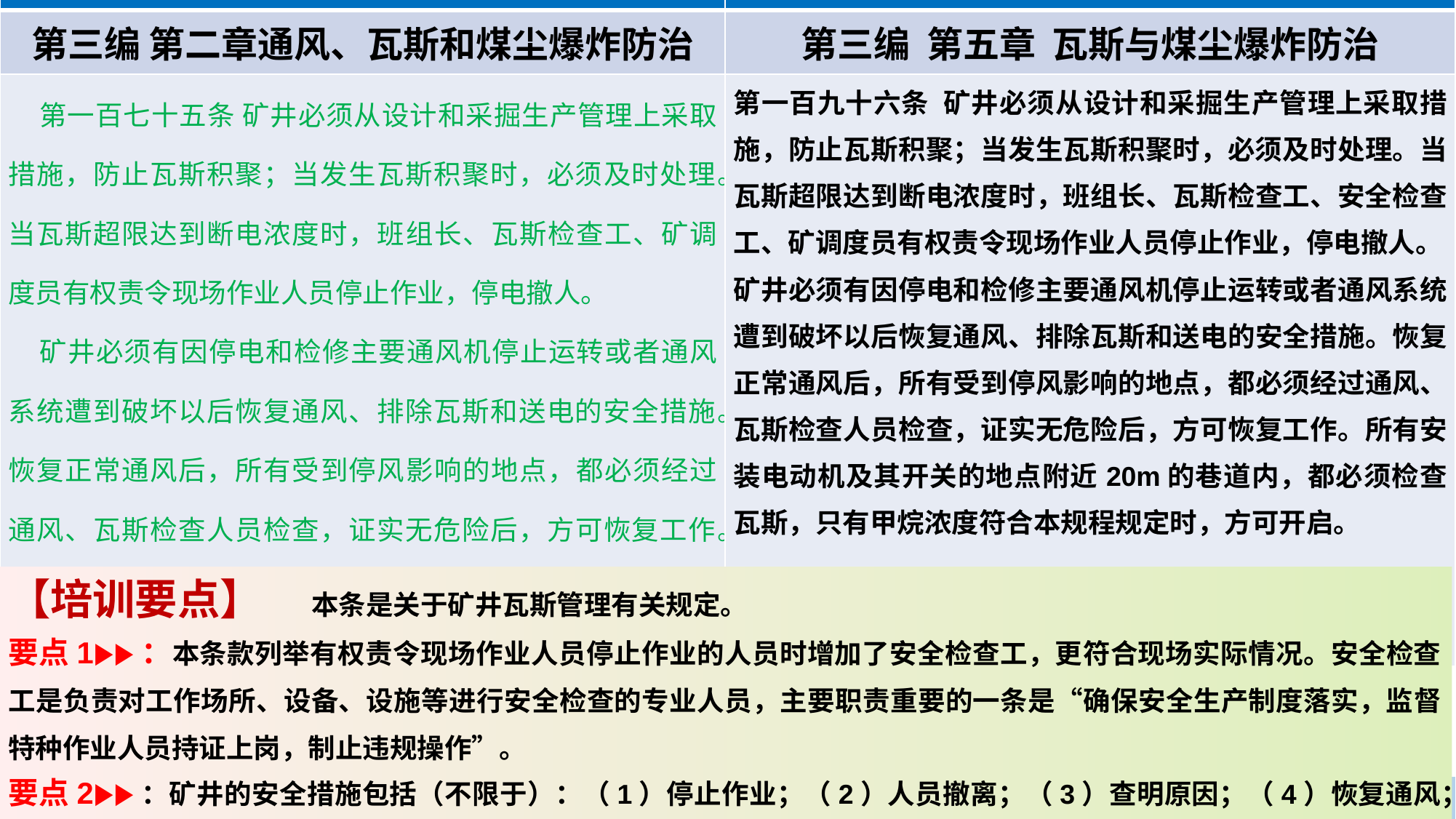

| 《煤矿安全规程》（2022版） | 《煤矿安全规程》（2025版） |
| --- | --- |
| 第三编 第二章通风、瓦斯和煤尘爆炸防治 | 第三编 第五章 瓦斯与煤尘爆炸防治 |
| 第一百七十五条 矿井必须从设计和采掘生产管理上采取措施，防止瓦斯积聚；当发生瓦斯积聚时，必须及时处理。当瓦斯超限达到断电浓度时，班组长、瓦斯检查工、矿调度员有权责令现场作业人员停止作业，停电撤人。 矿井必须有因停电和检修主要通风机停止运转或者通风系统遭到破坏以后恢复通风、排除瓦斯和送电的安全措施。恢复正常通风后，所有受到停风影响的地点，都必须经过通风、瓦斯检查人员检查，证实无危险后，方可恢复工作。所有安装电动机及其开关的地点附近20m 的巷道内，都必须检查瓦斯，只有甲烷浓度符合本规程规定时，方可开启。 | 第一百九十六条 矿井必须从设计和采掘生产管理上采取措施，防止瓦斯积聚；当发生瓦斯积聚时，必须及时处理。当瓦斯超限达到断电浓度时，班组长、瓦斯检查工、安全检查工、矿调度员有权责令现场作业人员停止作业，停电撤人。 矿井必须有因停电和检修主要通风机停止运转或者通风系统遭到破坏以后恢复通风、排除瓦斯和送电的安全措施。恢复正常通风后，所有受到停风影响的地点，都必须经过通风、瓦斯检查人员检查，证实无危险后，方可恢复工作。所有安装电动机及其开关的地点附近20m的巷道内，都必须检查瓦斯，只有甲烷浓度符合本规程规定时，方可开启。 |
【培训要点】      本条是关于矿井瓦斯管理有关规定。
要点1▶▶：本条款列举有权责令现场作业人员停止作业的人员时增加了安全检查工，更符合现场实际情况。安全检查工是负责对工作场所、设备、设施等进行安全检查的专业人员，主要职责重要的一条是“确保安全生产制度落实，监督特种作业人员持证上岗，制止违规操作”。
要点2▶▶：矿井的安全措施包括（不限于）：（1）停止作业；（2）人员撤离；（3）查明原因；（4）恢复通风；（5）瓦斯监测；（6）安全供电；（7）排除瓦斯；（8）人员进入